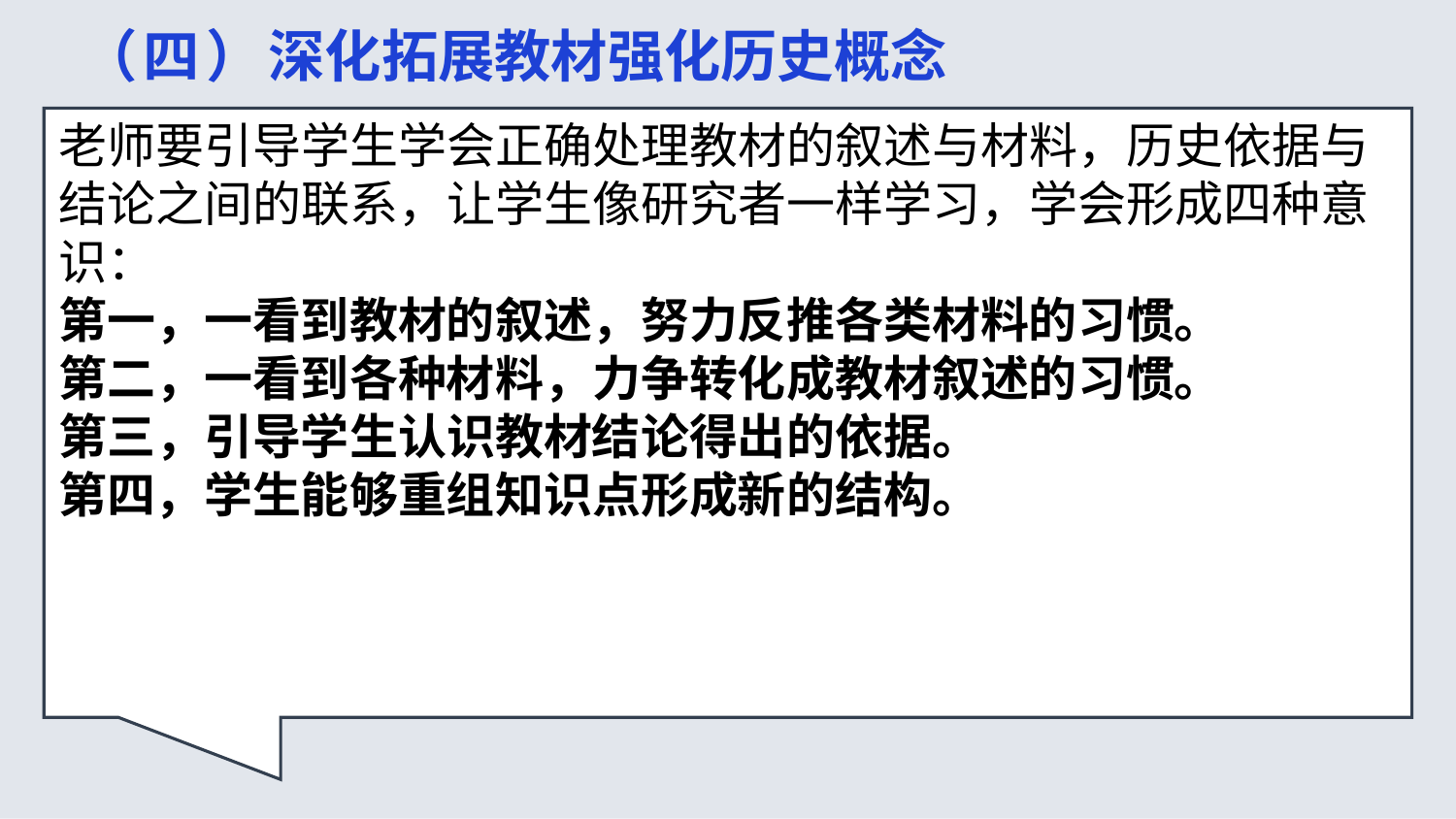

（四）深化拓展教材强化历史概念
老师要引导学生学会正确处理教材的叙述与材料，历史依据与结论之间的联系，让学生像研究者一样学习，学会形成四种意识：
第一，一看到教材的叙述，努力反推各类材料的习惯。
第二，一看到各种材料，力争转化成教材叙述的习惯。
第三，引导学生认识教材结论得出的依据。
第四，学生能够重组知识点形成新的结构。